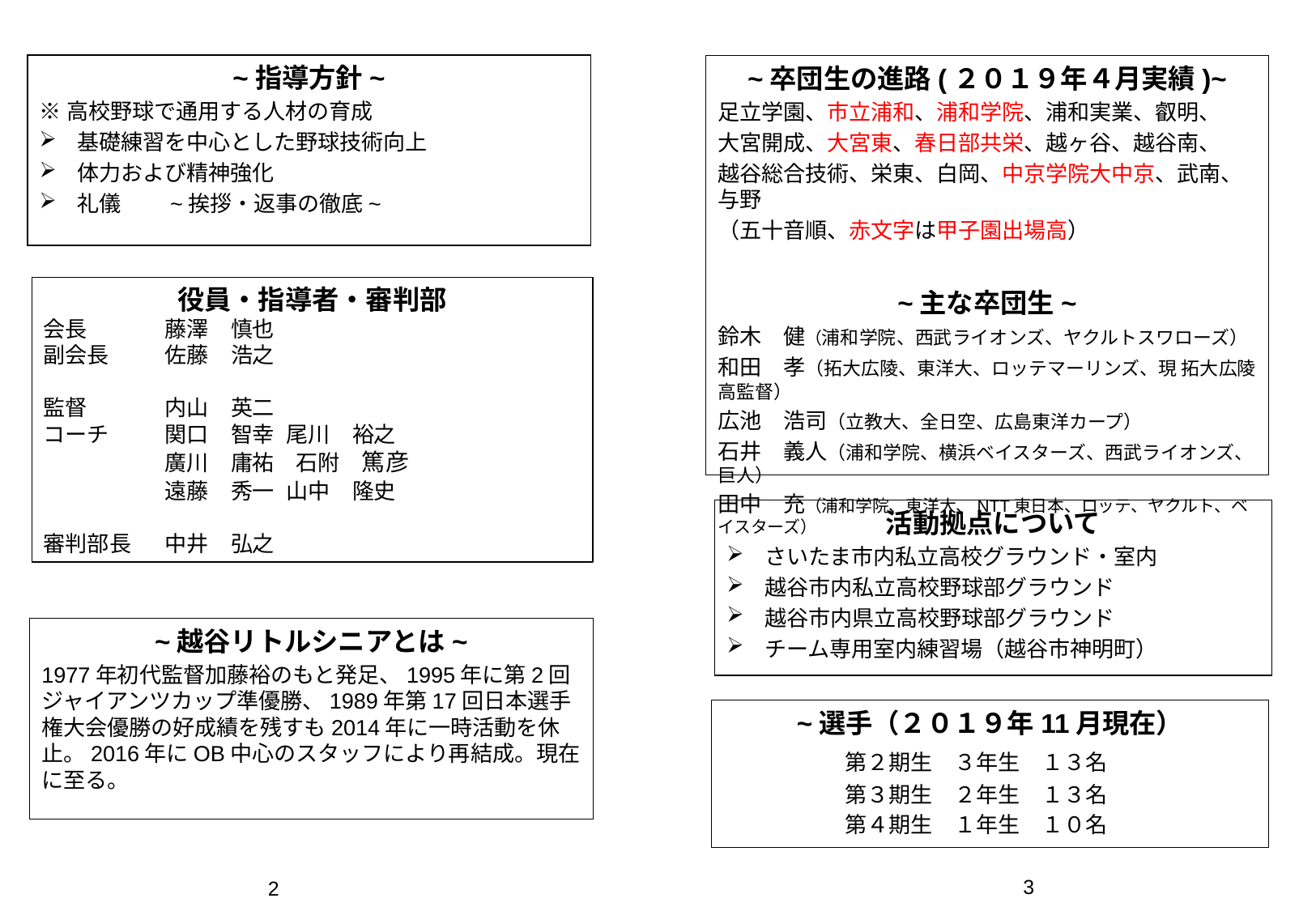

~指導方針~
※高校野球で通用する人材の育成
基礎練習を中心とした野球技術向上
体力および精神強化
礼儀　　~挨拶・返事の徹底~
~卒団生の進路(２０１９年４月実績)~
足立学園、市立浦和、浦和学院、浦和実業、叡明、
大宮開成、大宮東、春日部共栄、越ヶ谷、越谷南、
越谷総合技術、栄東、白岡、中京学院大中京、武南、与野
（五十音順、赤文字は甲子園出場高）

~主な卒団生~
鈴木　健（浦和学院、西武ライオンズ、ヤクルトスワローズ）
和田　孝（拓大広陵、東洋大、ロッテマーリンズ、現 拓大広陵高監督）
広池　浩司（立教大、全日空、広島東洋カープ）
石井　義人（浦和学院、横浜ベイスターズ、西武ライオンズ、巨人）
田中　充（浦和学院、東洋大、NTT東日本、ロッテ、ヤクルト、ベイスターズ）
役員・指導者・審判部
会長	藤澤　慎也
副会長	佐藤　浩之

監督	内山　英二
コーチ	関口　智幸	尾川　裕之
	廣川　庸祐　石附　篤彦
	遠藤　秀一	山中　隆史

審判部長	中井　弘之
活動拠点について
さいたま市内私立高校グラウンド・室内
越谷市内私立高校野球部グラウンド
越谷市内県立高校野球部グラウンド
チーム専用室内練習場（越谷市神明町）
~越谷リトルシニアとは~
1977年初代監督加藤裕のもと発足、1995年に第2回ジャイアンツカップ準優勝、1989年第17回日本選手権大会優勝の好成績を残すも2014年に一時活動を休止。2016年にOB中心のスタッフにより再結成。現在に至る。

~選手（２０１９年11月現在）
	第２期生　３年生　１３名
	第３期生　２年生　１３名
	第４期生　１年生　１０名

3
2